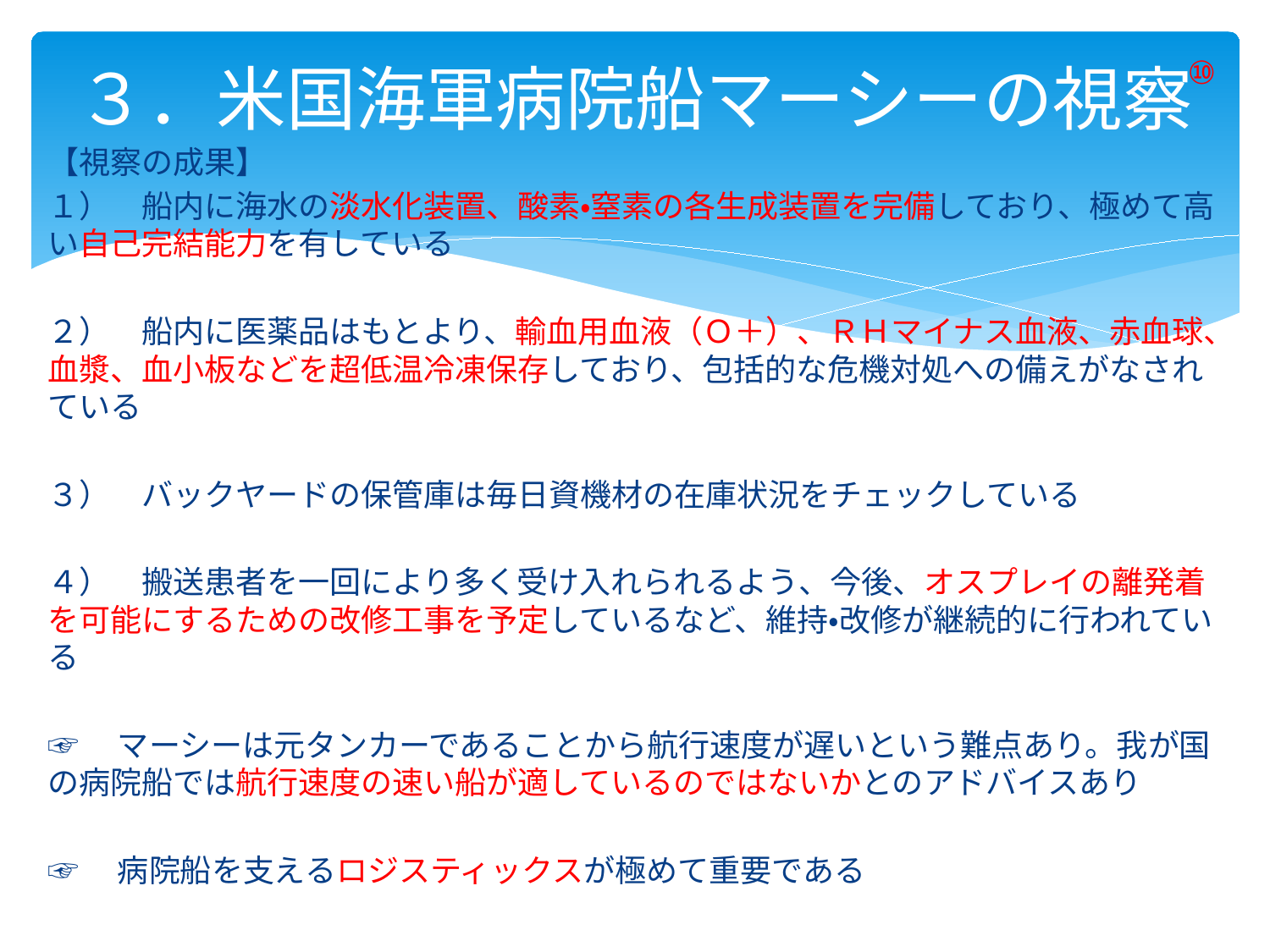

⑩
# ３．米国海軍病院船マーシーの視察
【視察の成果】
１）　船内に海水の淡水化装置、酸素・窒素の各生成装置を完備しており、極めて高い自己完結能力を有している

２）　船内に医薬品はもとより、輸血用血液（Ｏ＋）、ＲＨマイナス血液、赤血球、血漿、血小板などを超低温冷凍保存しており、包括的な危機対処への備えがなされている

３）　バックヤードの保管庫は毎日資機材の在庫状況をチェックしている

４）　搬送患者を一回により多く受け入れられるよう、今後、オスプレイの離発着を可能にするための改修工事を予定しているなど、維持・改修が継続的に行われている

☞　マーシーは元タンカーであることから航行速度が遅いという難点あり。我が国の病院船では航行速度の速い船が適しているのではないかとのアドバイスあり

☞　病院船を支えるロジスティックスが極めて重要である